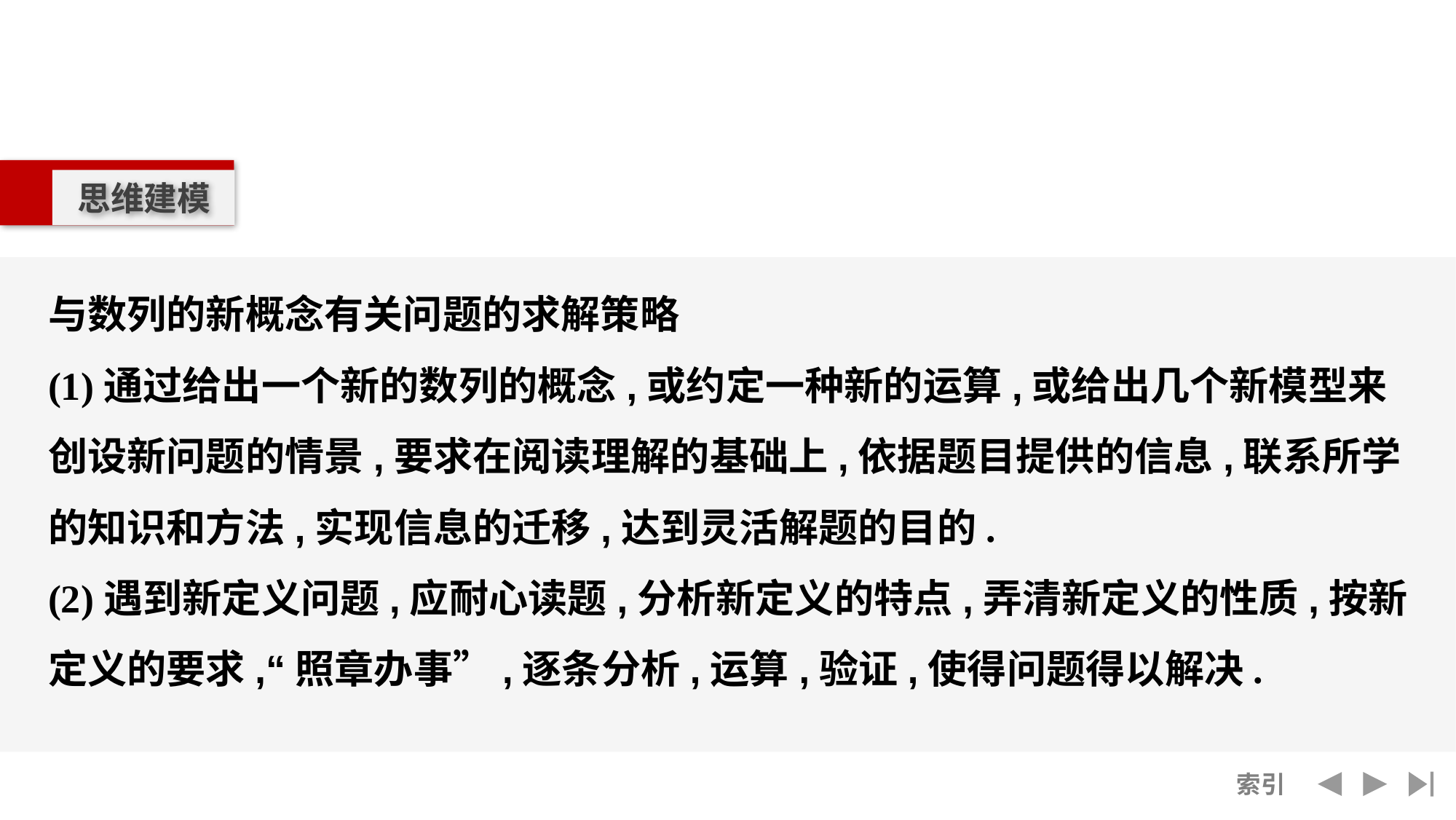

思维建模

与数列的新概念有关问题的求解策略
(1)通过给出一个新的数列的概念,或约定一种新的运算,或给出几个新模型来创设新问题的情景,要求在阅读理解的基础上,依据题目提供的信息,联系所学的知识和方法,实现信息的迁移,达到灵活解题的目的.
(2)遇到新定义问题,应耐心读题,分析新定义的特点,弄清新定义的性质,按新定义的要求,“照章办事”,逐条分析,运算,验证,使得问题得以解决.